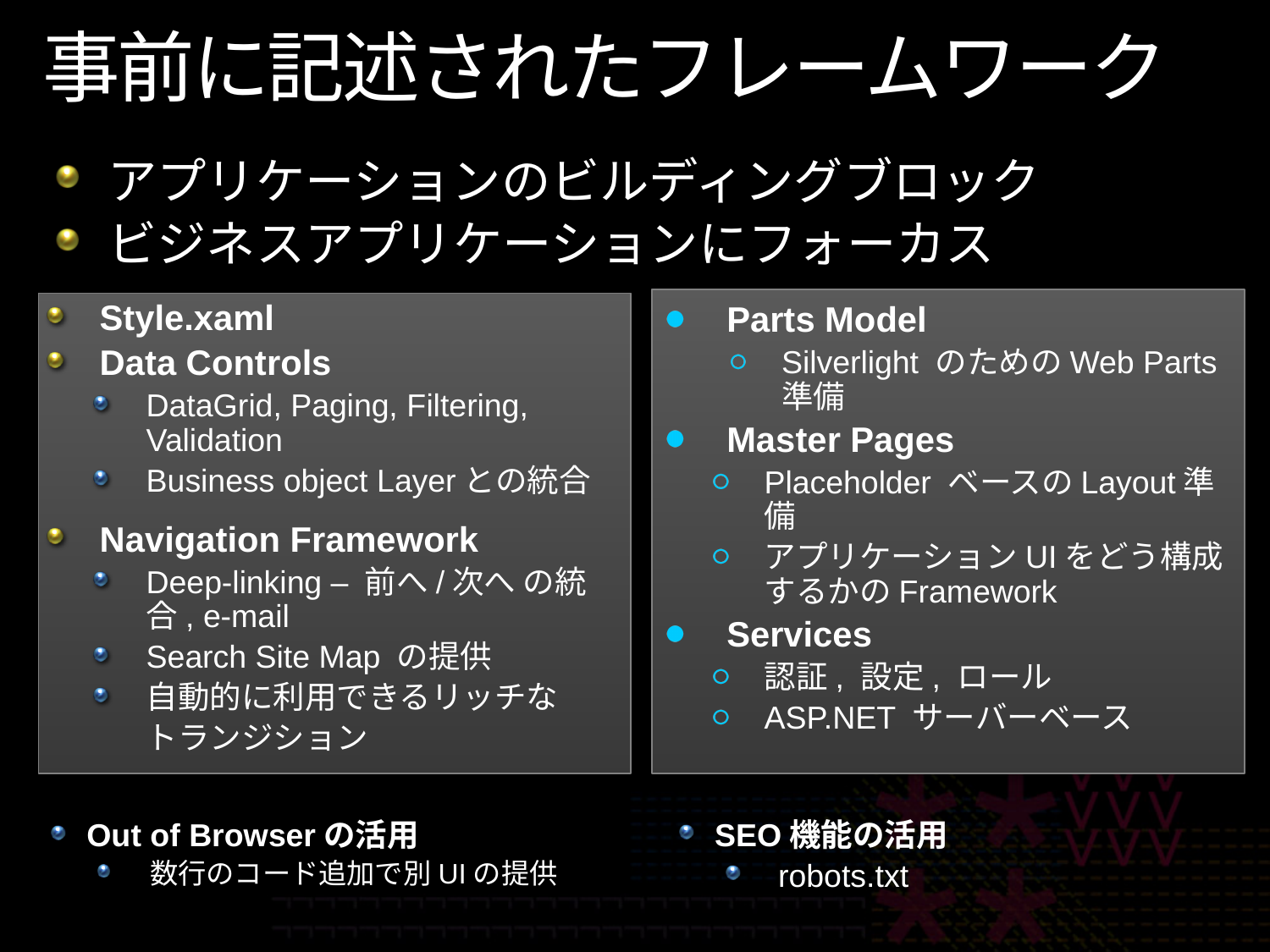

# 事前に記述されたフレームワーク
アプリケーションのビルディングブロック
ビジネスアプリケーションにフォーカス

Style.xaml
Data Controls
DataGrid, Paging, Filtering, Validation
Business object Layerとの統合

Navigation Framework
Deep-linking – 前へ/次へ の統合, e-mail
Search Site Map の提供
自動的に利用できるリッチな
	トランジション
Parts Model
Silverlight のためのWeb Parts 準備
Master Pages
Placeholder ベースのLayout準備
アプリケーションUIをどう構成するかのFramework
Services
認証, 設定, ロール
ASP.NET サーバーベース

SEO機能の活用
robots.txt
Out of Browserの活用
数行のコード追加で別UIの提供